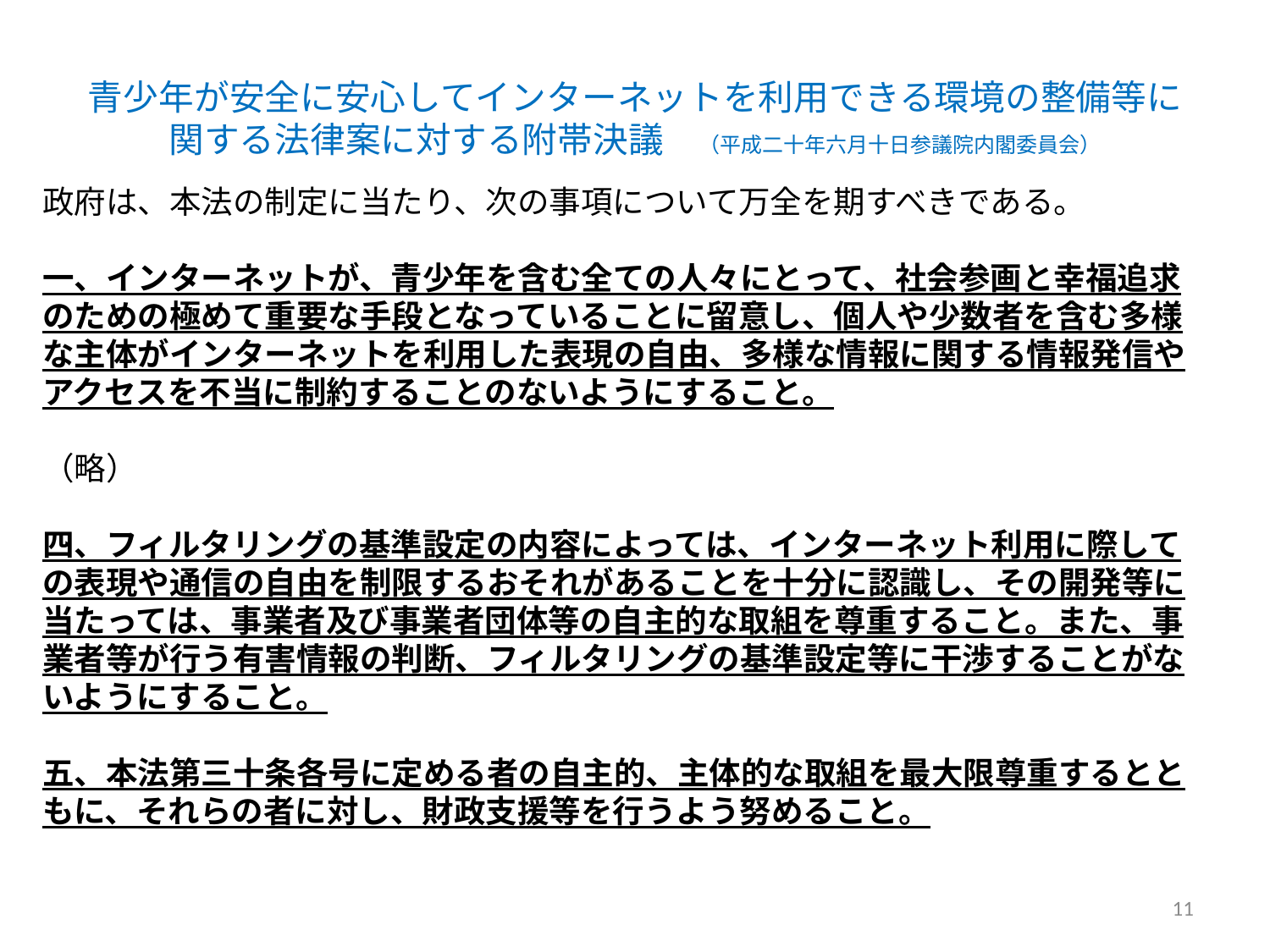

# 青少年が安全に安心してインターネットを利用できる環境の整備等に関する法律案に対する附帯決議　（平成二十年六月十日参議院内閣委員会）
政府は、本法の制定に当たり、次の事項について万全を期すべきである。

一、インターネットが、青少年を含む全ての人々にとって、社会参画と幸福追求のための極めて重要な手段となっていることに留意し、個人や少数者を含む多様な主体がインターネットを利用した表現の自由、多様な情報に関する情報発信やアクセスを不当に制約することのないようにすること。

（略）

四、フィルタリングの基準設定の内容によっては、インターネット利用に際しての表現や通信の自由を制限するおそれがあることを十分に認識し、その開発等に当たっては、事業者及び事業者団体等の自主的な取組を尊重すること。また、事業者等が行う有害情報の判断、フィルタリングの基準設定等に干渉することがないようにすること。

五、本法第三十条各号に定める者の自主的、主体的な取組を最大限尊重するとともに、それらの者に対し、財政支援等を行うよう努めること。

11